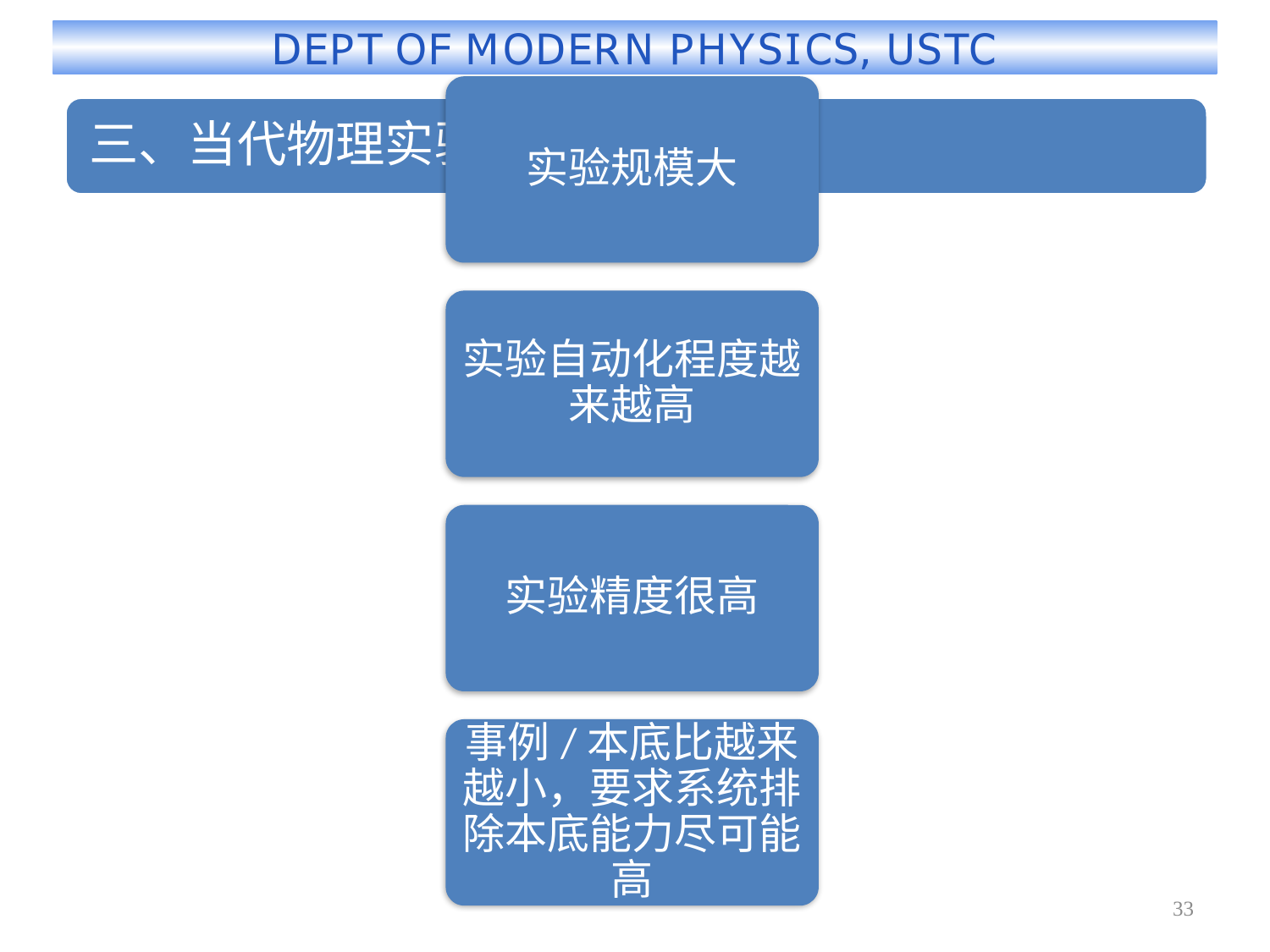

实验规模大
实验自动化程度越来越高
实验精度很高
事例/本底比越来越小，要求系统排除本底能力尽可能高
三、当代物理实验发展趋向
33